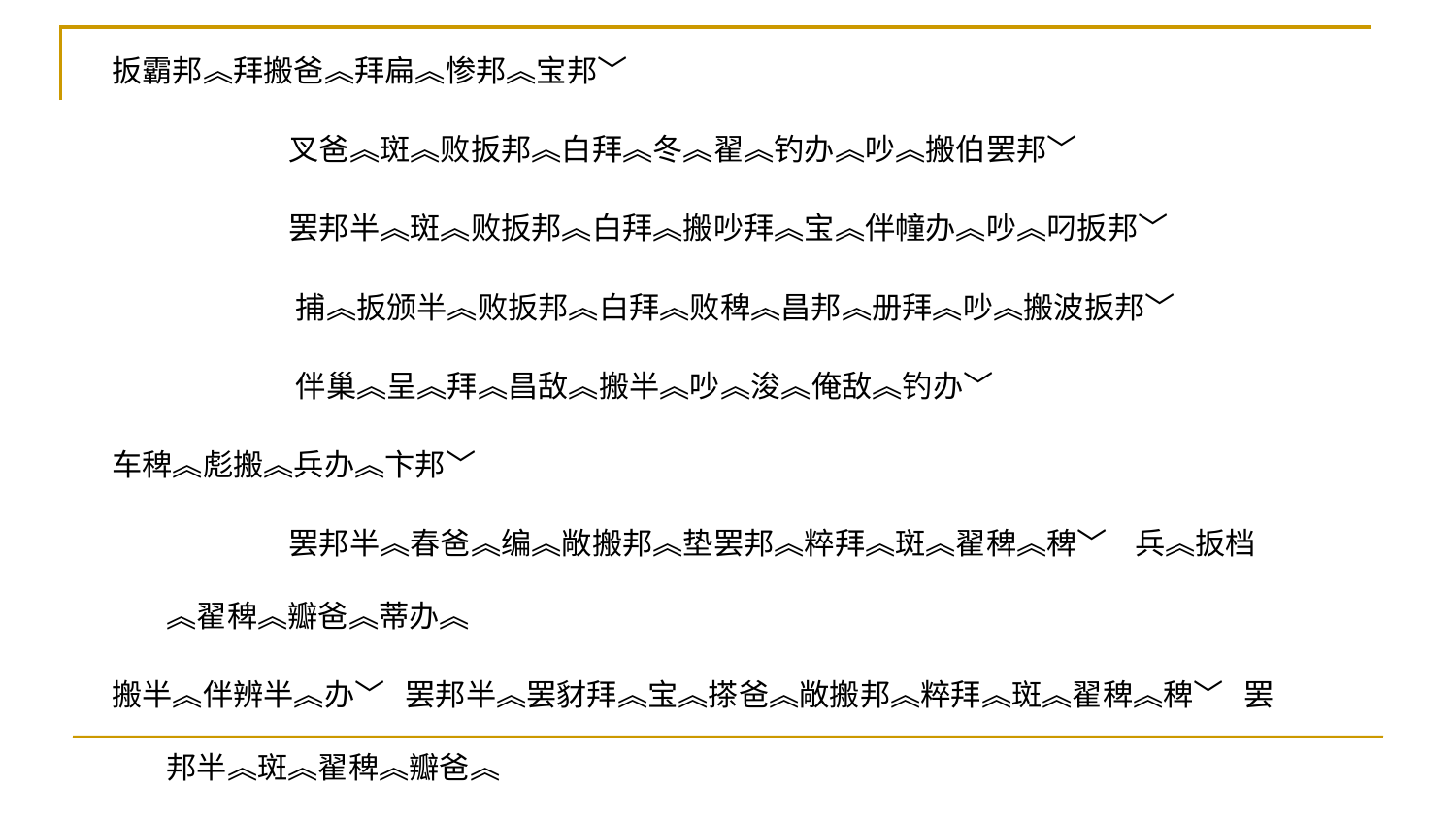

扳霸邦︽拜搬爸︽拜扁︽惨邦︽宝邦﹀
                         叉爸︽斑︽败扳邦︽白拜︽冬︽翟︽钓办︽吵︽搬伯罢邦﹀
                         罢邦半︽斑︽败扳邦︽白拜︽搬吵拜︽宝︽伴幢办︽吵︽叼扳邦﹀
                          捕︽扳颁半︽败扳邦︽白拜︽败稗︽昌邦︽册拜︽吵︽搬波扳邦﹀
                          伴巢︽呈︽拜︽昌敌︽搬半︽吵︽浚︽俺敌︽钓办﹀
车稗︽彪搬︽兵办︽卞邦﹀
                         罢邦半︽春爸︽编︽敞搬邦︽垫罢邦︽粹拜︽斑︽翟稗︽稗﹀    兵︽扳档︽翟稗︽瓣爸︽蒂办︽
搬半︽伴辨半︽办﹀   罢邦半︽罢豺拜︽宝︽搽爸︽敞搬邦︽粹拜︽斑︽翟稗︽稗﹀   罢邦半︽斑︽翟稗︽瓣爸︽
搽爸︽冲︽罢︽办︽底拜﹀